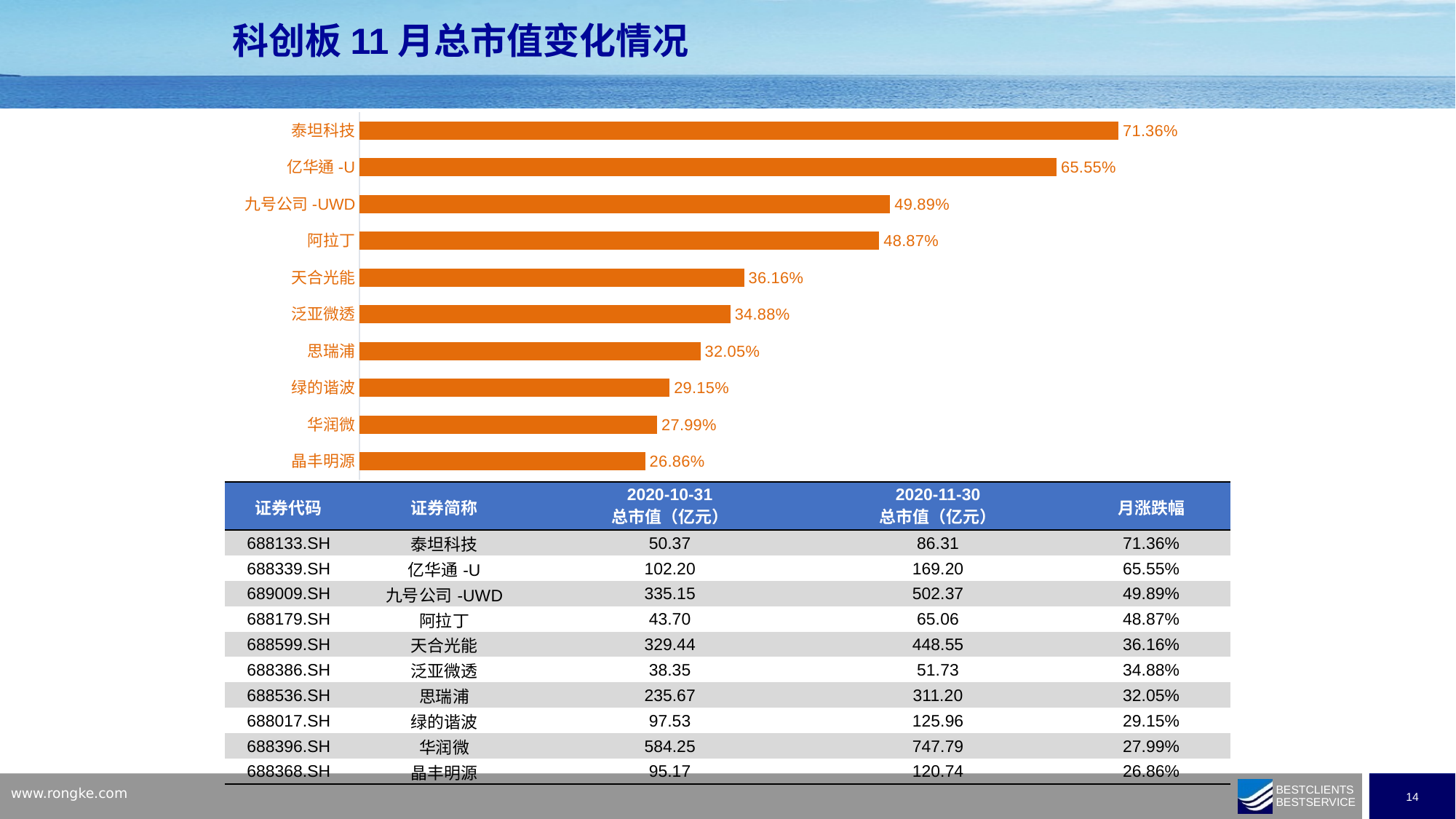

科创板11月总市值变化情况

### Chart

| Category |  |
|---|---|
| 晶丰明源 | 0.26860841423948223 |
| 华润微 | 0.2799166661103998 |
| 绿的谐波 | 0.291517603088423 |
| 思瑞浦 | 0.3204793102277741 |
| 泛亚微透 | 0.34878627486767644 |
| 天合光能 | 0.3615818643101585 |
| 阿拉丁 | 0.48868300987090496 |
| 九号公司-UWD | 0.4989497164831256 |
| 亿华通-U | 0.6555141242163947 |
| 泰坦科技 | 0.7135919920746634 |
| 证券代码 | 证券简称 | 2020-10-31 总市值（亿元） | 2020-11-30 总市值（亿元） | 月涨跌幅 |
| --- | --- | --- | --- | --- |
| 688133.SH | 泰坦科技 | 50.37 | 86.31 | 71.36% |
| 688339.SH | 亿华通-U | 102.20 | 169.20 | 65.55% |
| 689009.SH | 九号公司-UWD | 335.15 | 502.37 | 49.89% |
| 688179.SH | 阿拉丁 | 43.70 | 65.06 | 48.87% |
| 688599.SH | 天合光能 | 329.44 | 448.55 | 36.16% |
| 688386.SH | 泛亚微透 | 38.35 | 51.73 | 34.88% |
| 688536.SH | 思瑞浦 | 235.67 | 311.20 | 32.05% |
| 688017.SH | 绿的谐波 | 97.53 | 125.96 | 29.15% |
| 688396.SH | 华润微 | 584.25 | 747.79 | 27.99% |
| 688368.SH | 晶丰明源 | 95.17 | 120.74 | 26.86% |